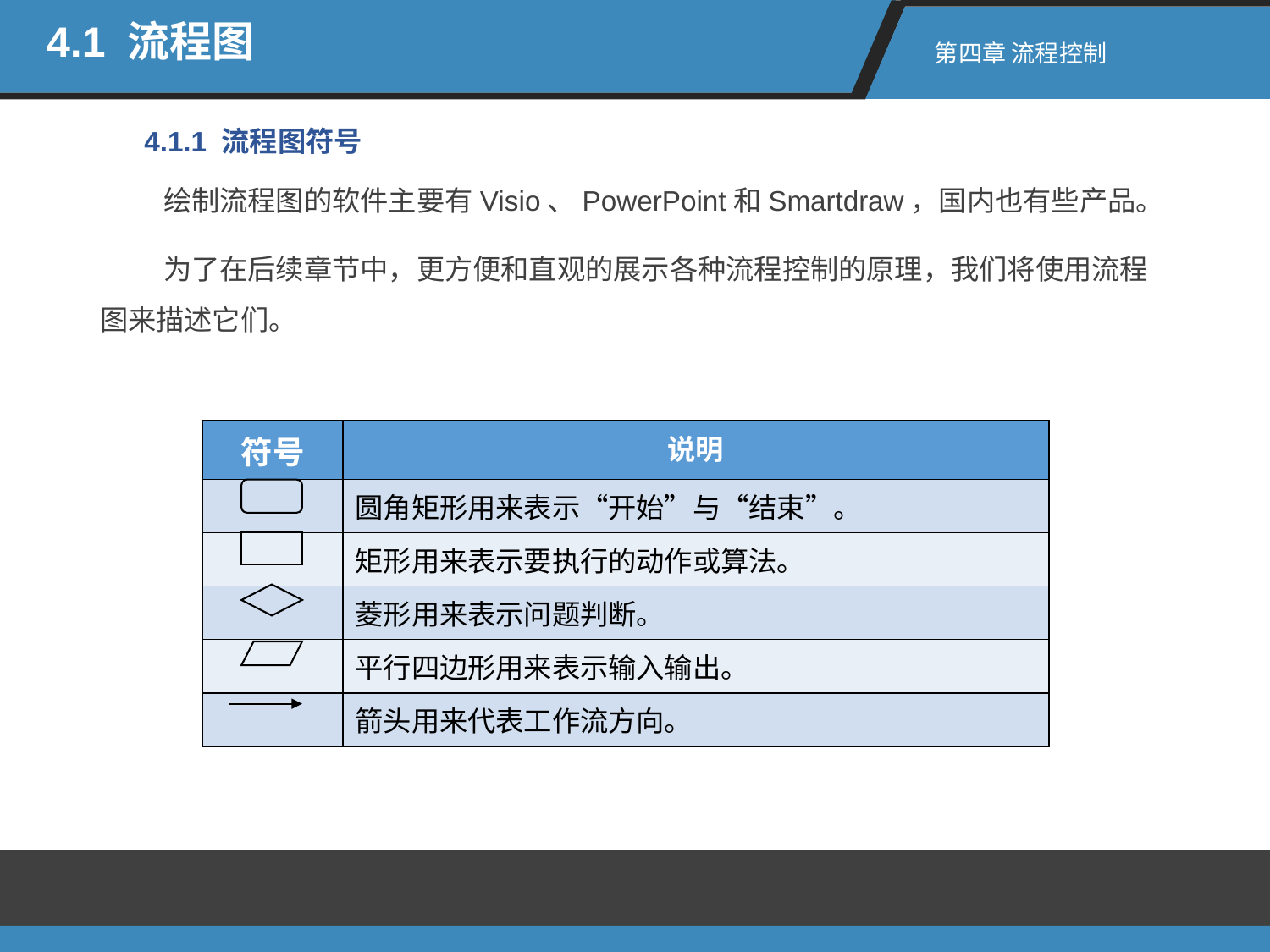

4.1 流程图
第四章 流程控制
4.1.1 流程图符号
绘制流程图的软件主要有Visio、PowerPoint和Smartdraw，国内也有些产品。
为了在后续章节中，更方便和直观的展示各种流程控制的原理，我们将使用流程图来描述它们。
| 符号 | 说明 |
| --- | --- |
|  | 圆角矩形用来表示“开始”与“结束”。 |
|  | 矩形用来表示要执行的动作或算法。 |
|  | 菱形用来表示问题判断。 |
|  | 平行四边形用来表示输入输出。 |
|  | 箭头用来代表工作流方向。 |